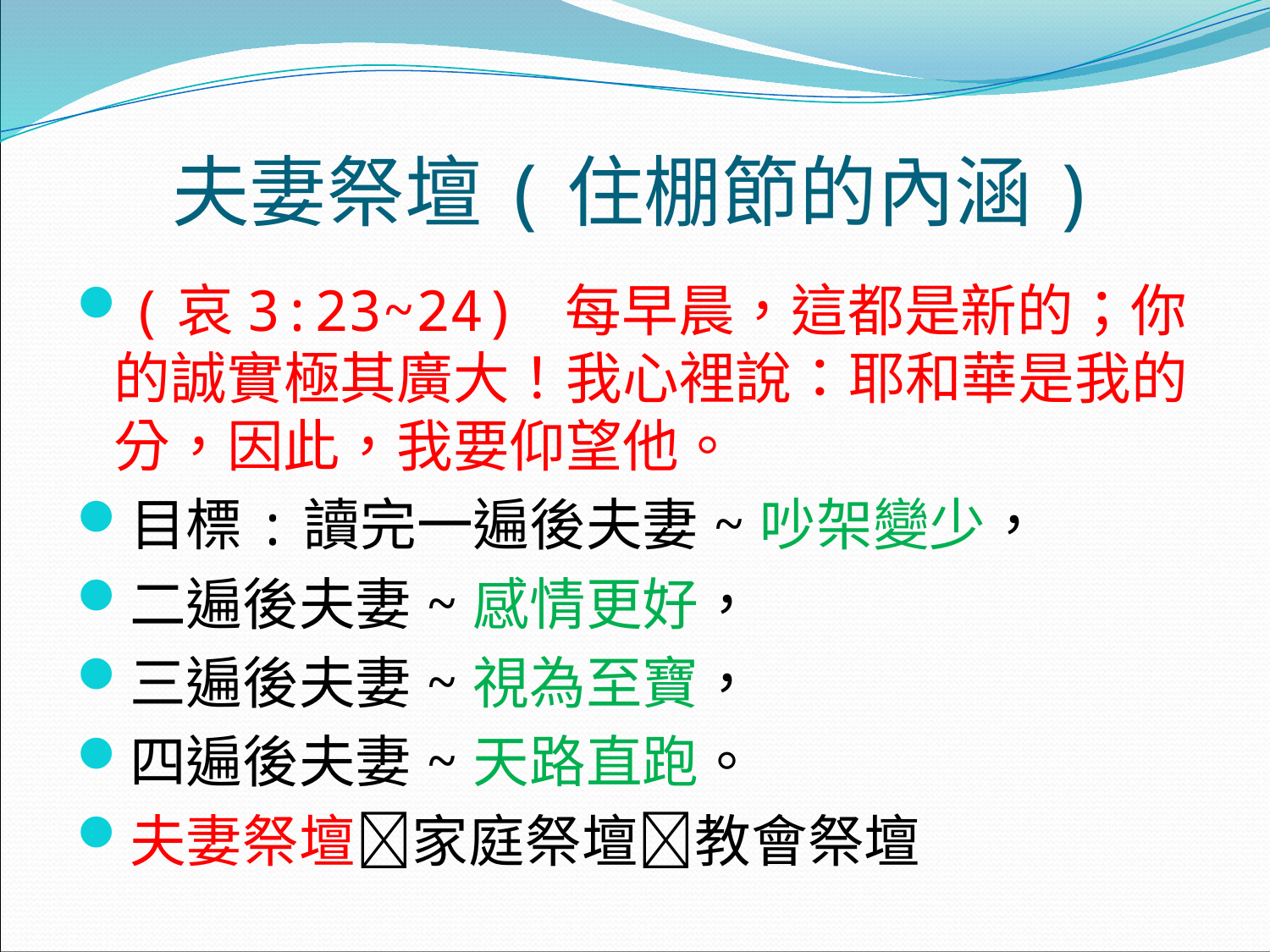

# 夫妻祭壇(住棚節的內涵)
(哀3:23~24) 每早晨，這都是新的；你的誠實極其廣大！我心裡說：耶和華是我的分，因此，我要仰望他。
目標:讀完一遍後夫妻~吵架變少，
二遍後夫妻~感情更好，
三遍後夫妻~視為至寶，
四遍後夫妻~天路直跑。
夫妻祭壇→家庭祭壇→教會祭壇